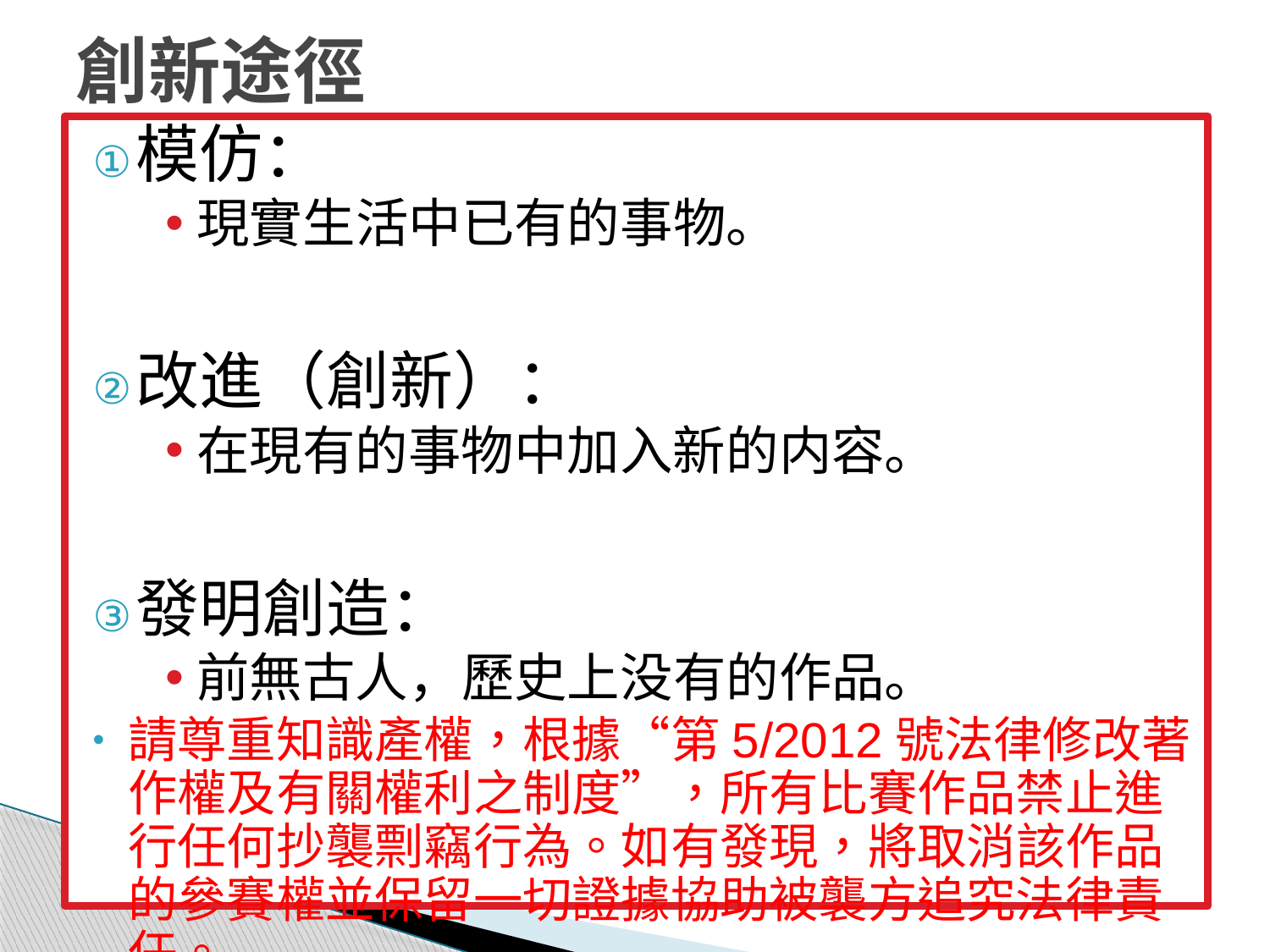

# 創新途徑
模仿：
現實生活中已有的事物。

改進（創新）：
在現有的事物中加入新的内容。

發明創造：
前無古人，歷史上没有的作品。
請尊重知識產權，根據“第5/2012號法律修改著作權及有關權利之制度”，所有比賽作品禁止進行任何抄襲剽竊行為。如有發現，將取消該作品的參賽權並保留一切證據協助被襲方追究法律責任。